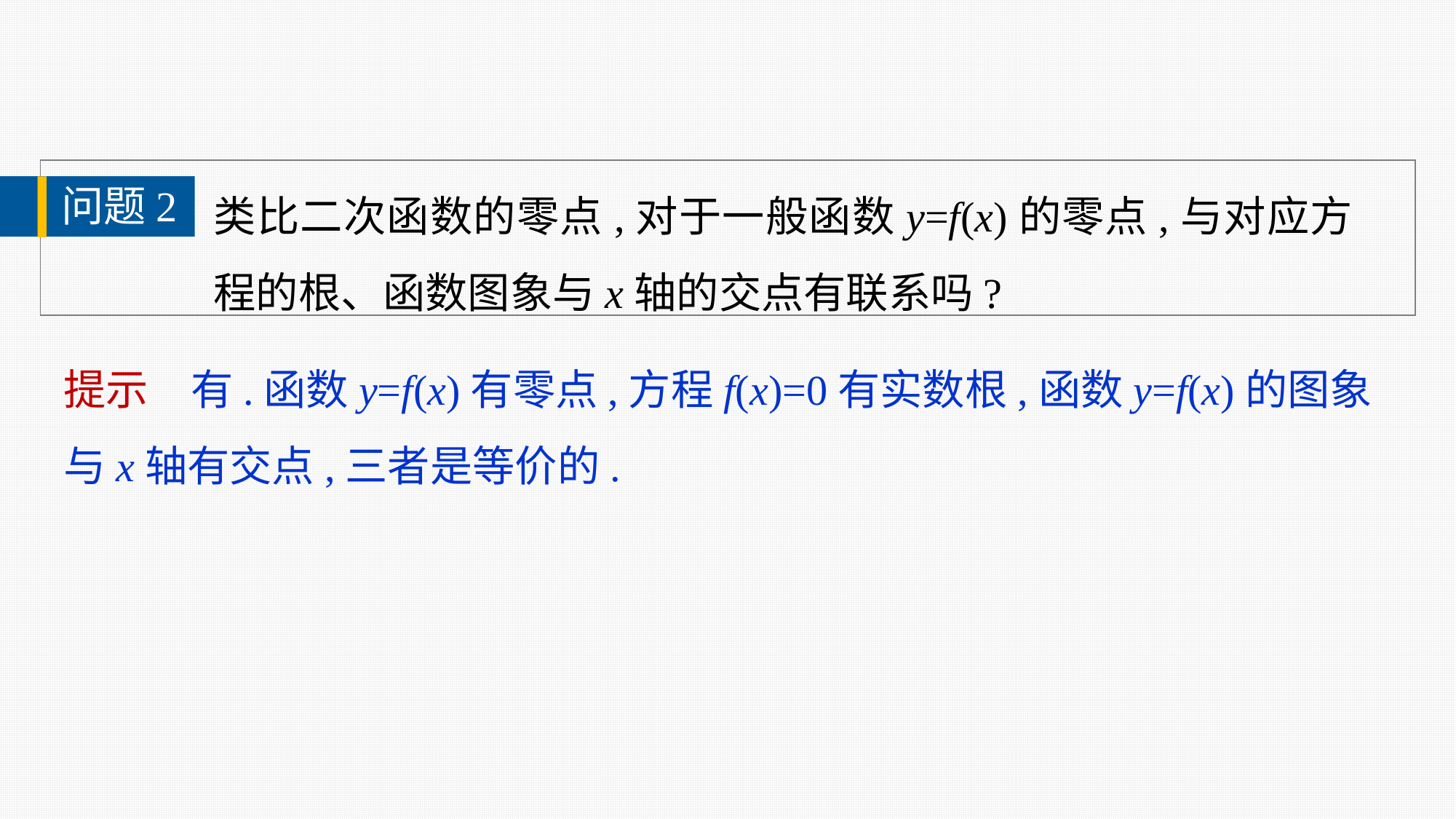

类比二次函数的零点,对于一般函数y=f(x)的零点,与对应方程的根、函数图象与x轴的交点有联系吗?

问题2

提示　有.函数y=f(x)有零点,方程f(x)=0有实数根,函数y=f(x)的图象与x轴有交点,三者是等价的.